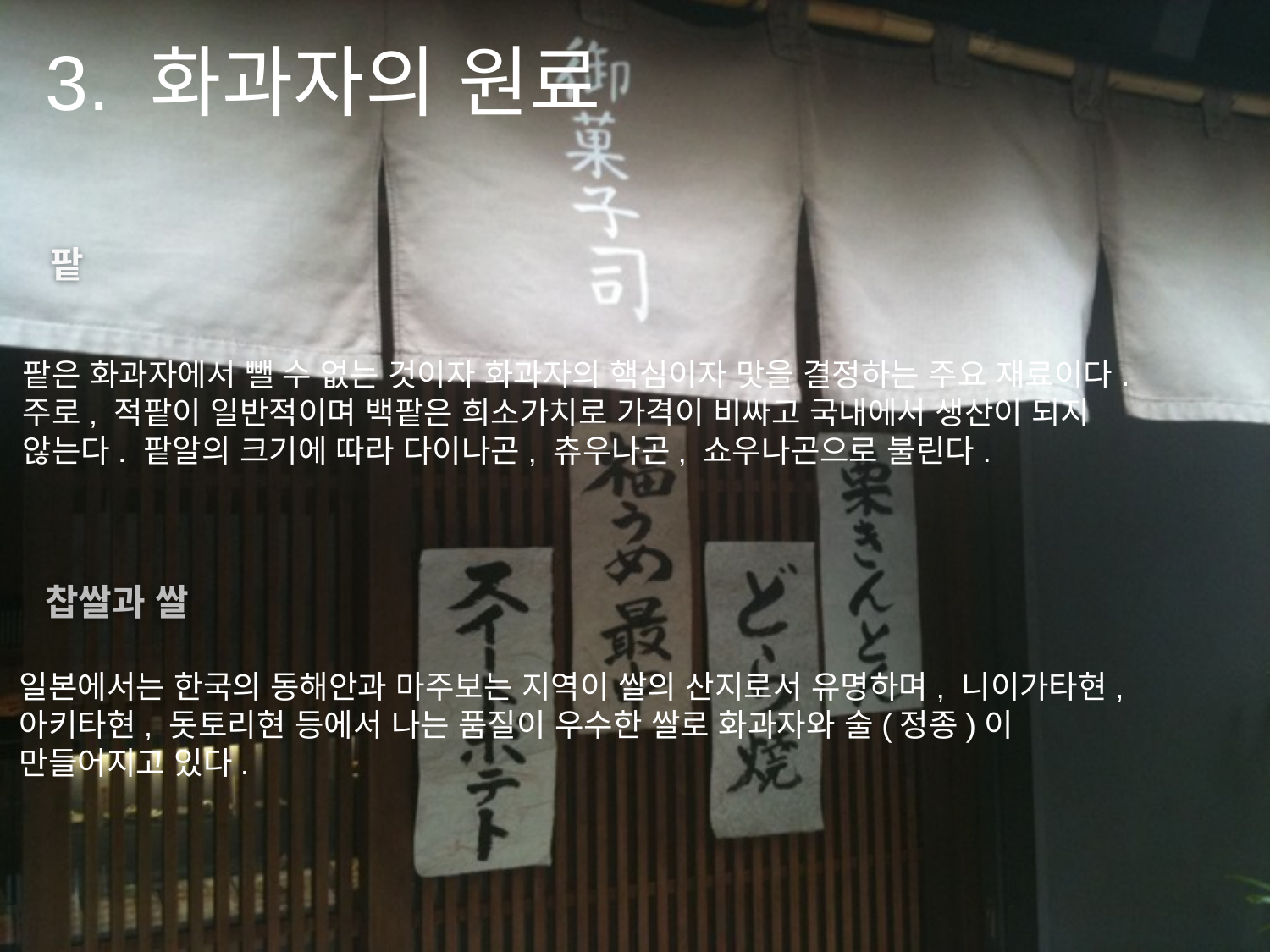

# 3. 화과자의 원료

  팥

팥은 화과자에서 뺄 수 없는 것이자 화과자의 핵심이자 맛을 결정하는 주요 재료이다. 주로, 적팥이 일반적이며 백팥은 희소가치로 가격이 비싸고 국내에서 생산이 되지 않는다. 팥알의 크기에 따라 다이나곤, 츄우나곤, 쇼우나곤으로 불린다.

  찹쌀과 쌀

일본에서는 한국의 동해안과 마주보는 지역이 쌀의 산지로서 유명하며, 니이가타현, 아키타현, 돗토리현 등에서 나는 품질이 우수한 쌀로 화과자와 술(정종)이 만들어지고 있다.